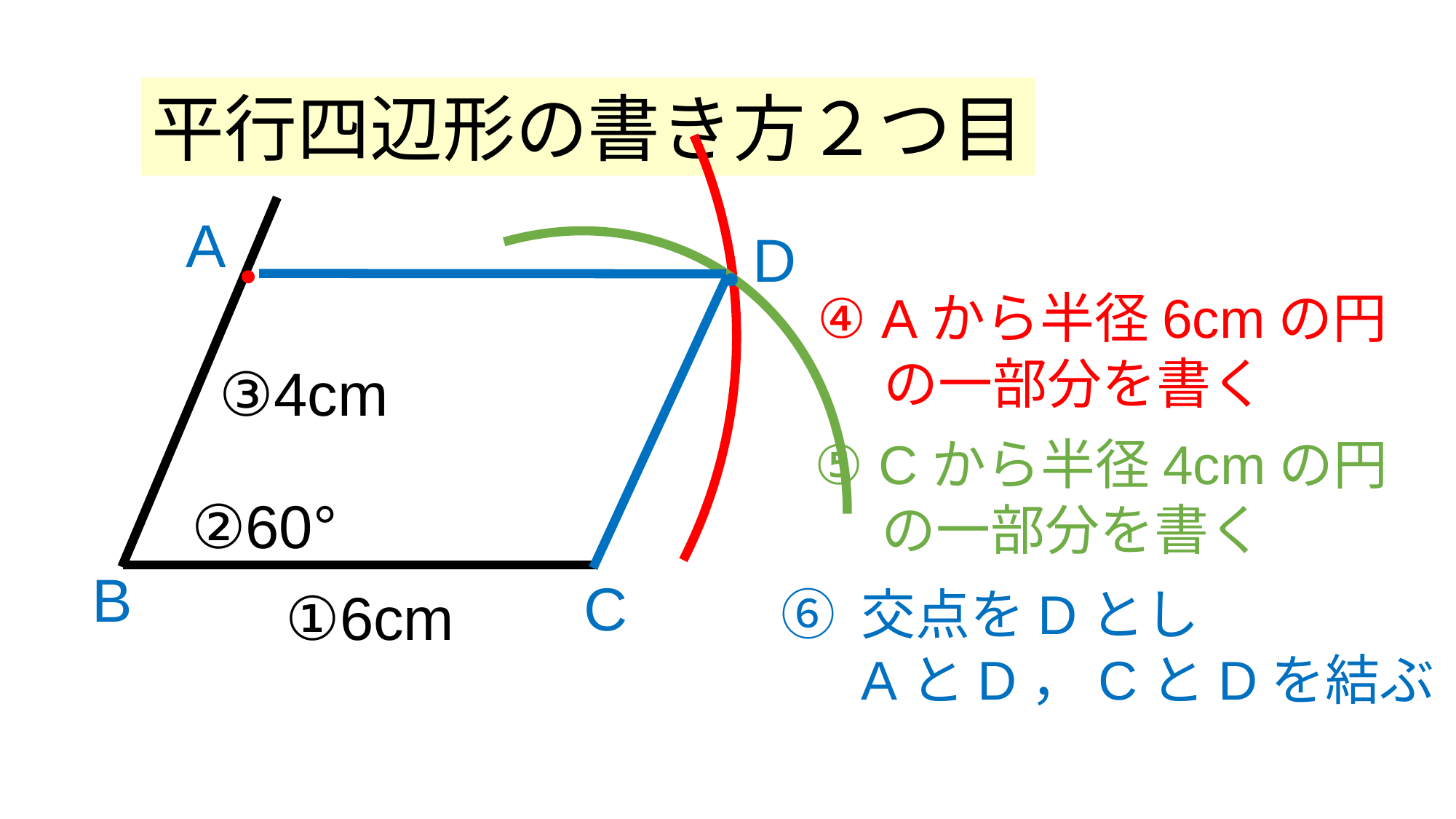

平行四辺形の書き方２つ目
A
D
●
●

④ Aから半径6cmの円
　 の一部分を書く
③4cm
⑤ Cから半径4cmの円
　 の一部分を書く
②60°
B
C
①6cm
⑥ 交点をDとし
　 AとD，CとDを結ぶ